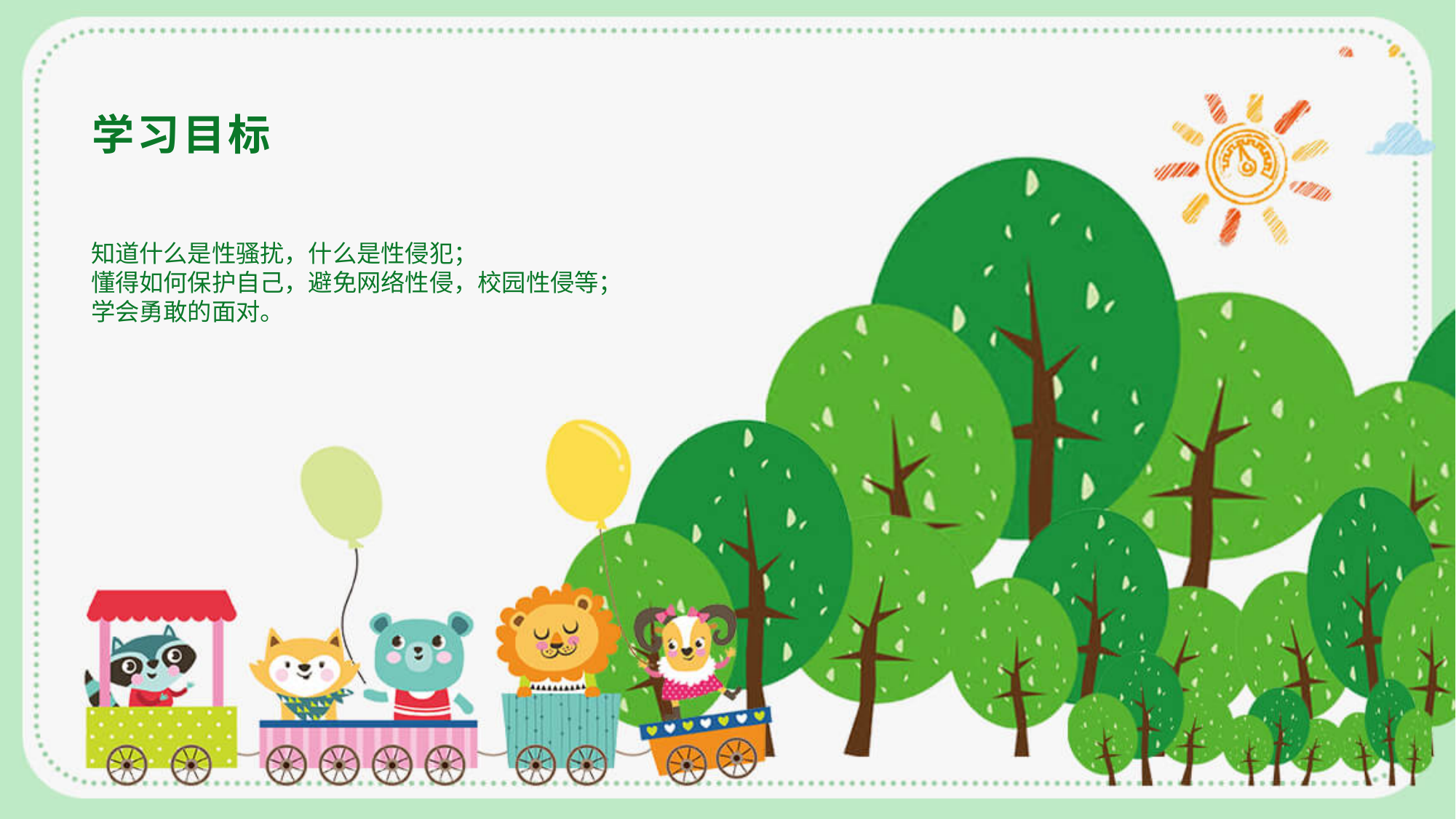

# 学习目标
https://www.ypppt.com/
知道什么是性骚扰，什么是性侵犯；
懂得如何保护自己，避免网络性侵，校园性侵等；
学会勇敢的面对。